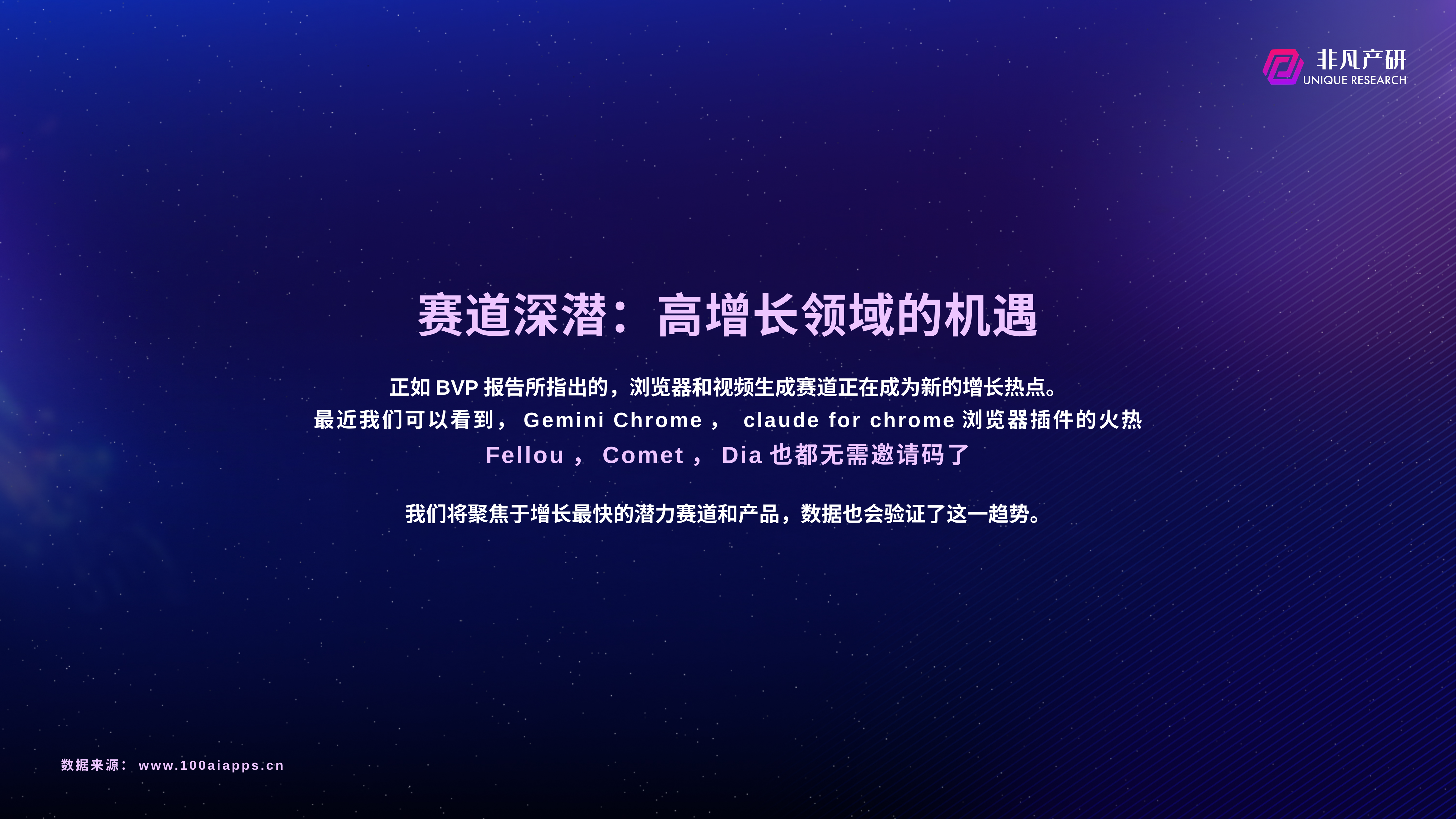

# 赛道深潜：高增长领域的机遇
正如BVP报告所指出的，浏览器和视频生成赛道正在成为新的增长热点。
最近我们可以看到，Gemini Chrome， claude for chrome浏览器插件的火热
Fellou，Comet，Dia也都无需邀请码了
我们将聚焦于增长最快的潜力赛道和产品，数据也会验证了这一趋势。